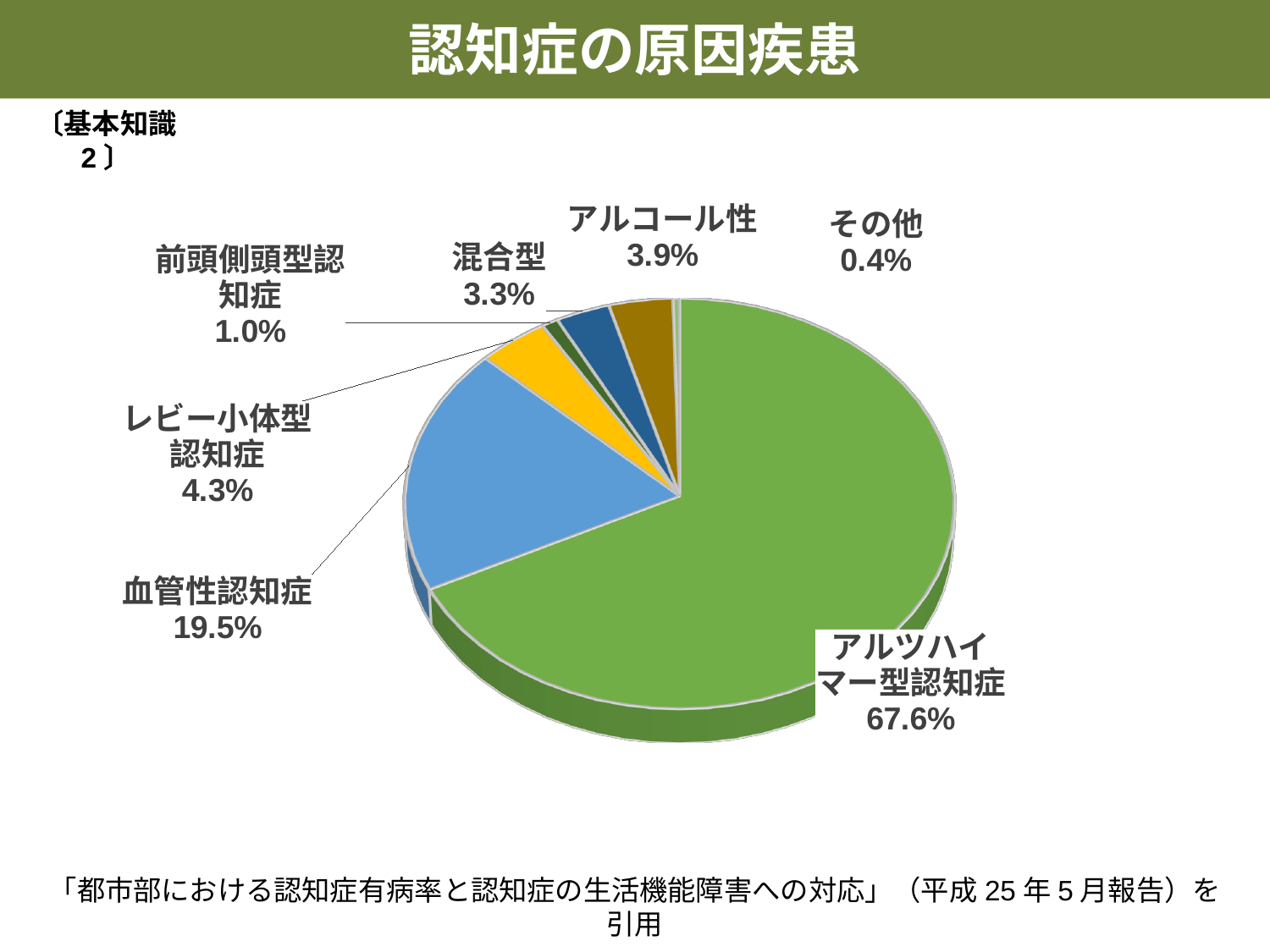

認知症の原因疾患
〔基本知識 2〕

[unsupported chart]

「都市部における認知症有病率と認知症の生活機能障害への対応」（平成25年5月報告）を引用